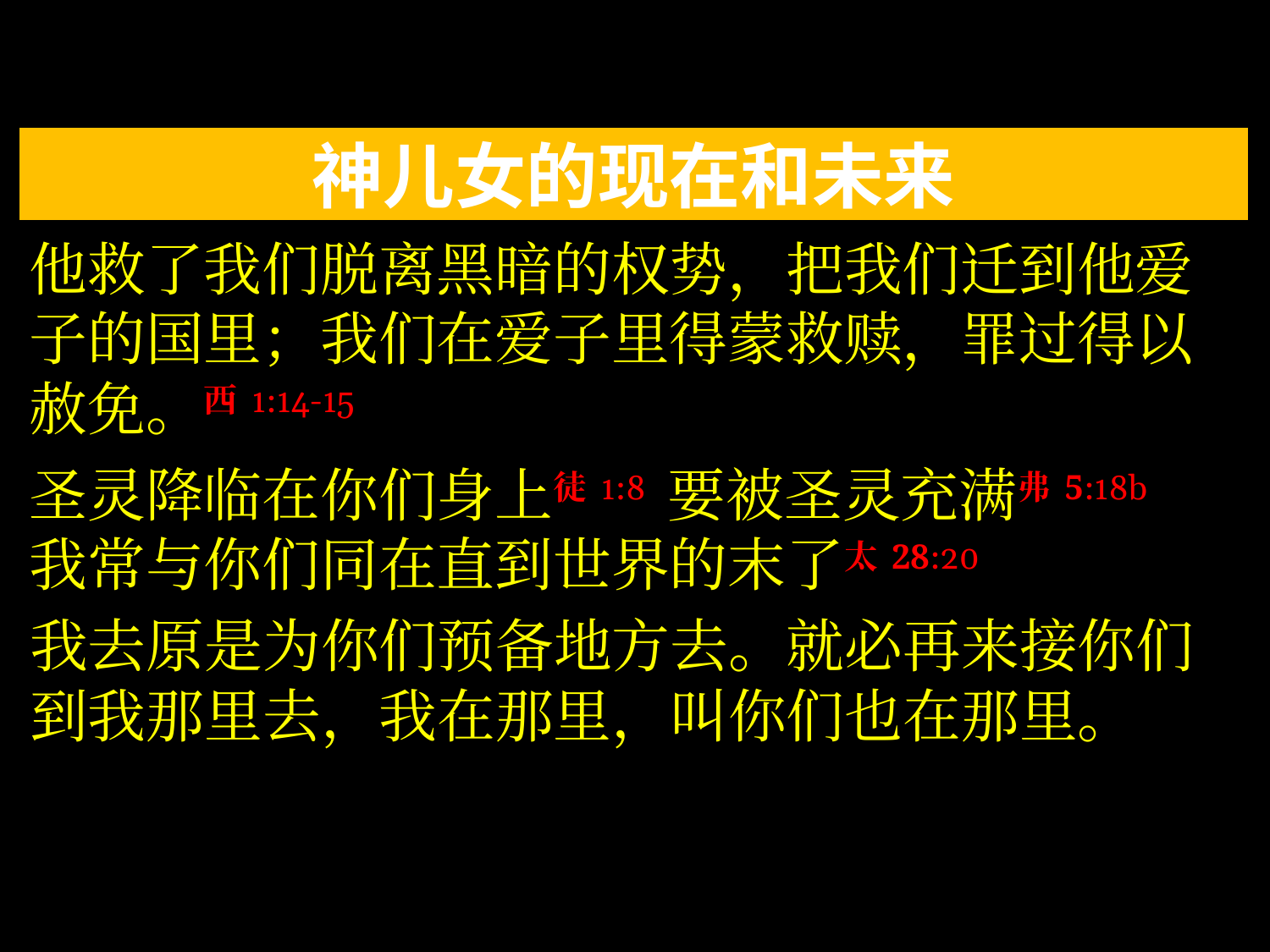

神儿女的现在和未来
他救了我们脱离黑暗的权势，把我们迁到他爱子的国里；我们在爱子里得蒙救赎，罪过得以赦免。西1:14-15
圣灵降临在你们身上徒1:8 要被圣灵充满弗5:18b
我常与你们同在直到世界的末了太28:20
我去原是为你们预备地方去。就必再来接你们到我那里去，我在那里，叫你们也在那里。